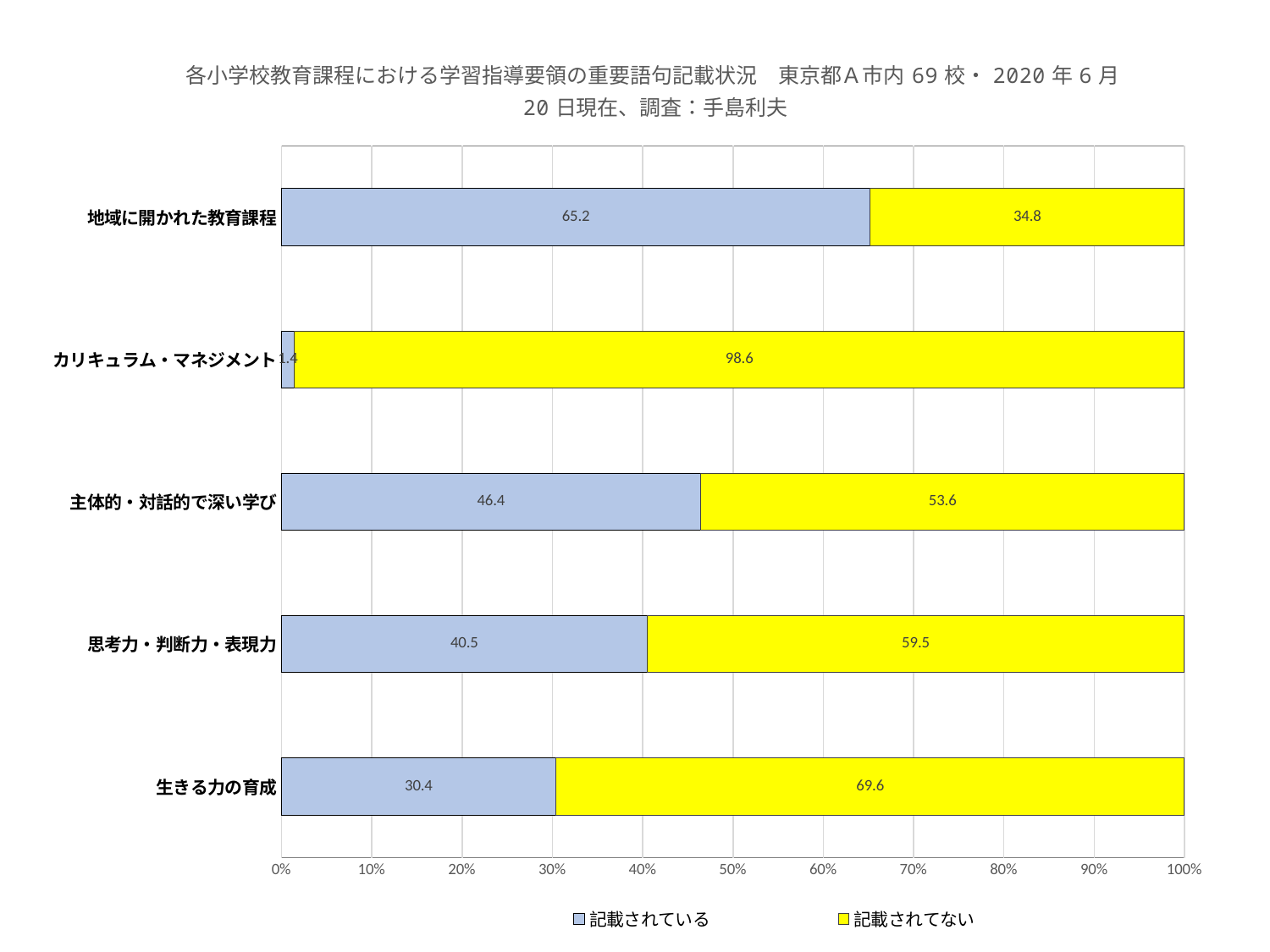

### Chart: 各小学校教育課程における学習指導要領の重要語句記載状況　東京都Ａ市内69校・2020年6月20日現在、調査：手島利夫

| Category | 記載されている | 記載されてない |
|---|---|---|
| 生きる力の育成 | 30.4 | 69.6 |
| 思考力・判断力・表現力 | 40.5 | 59.5 |
| 主体的・対話的で深い学び | 46.4 | 53.6 |
| カリキュラム・マネジメント | 1.4 | 98.6 |
| 地域に開かれた教育課程 | 65.2 | 34.8 |